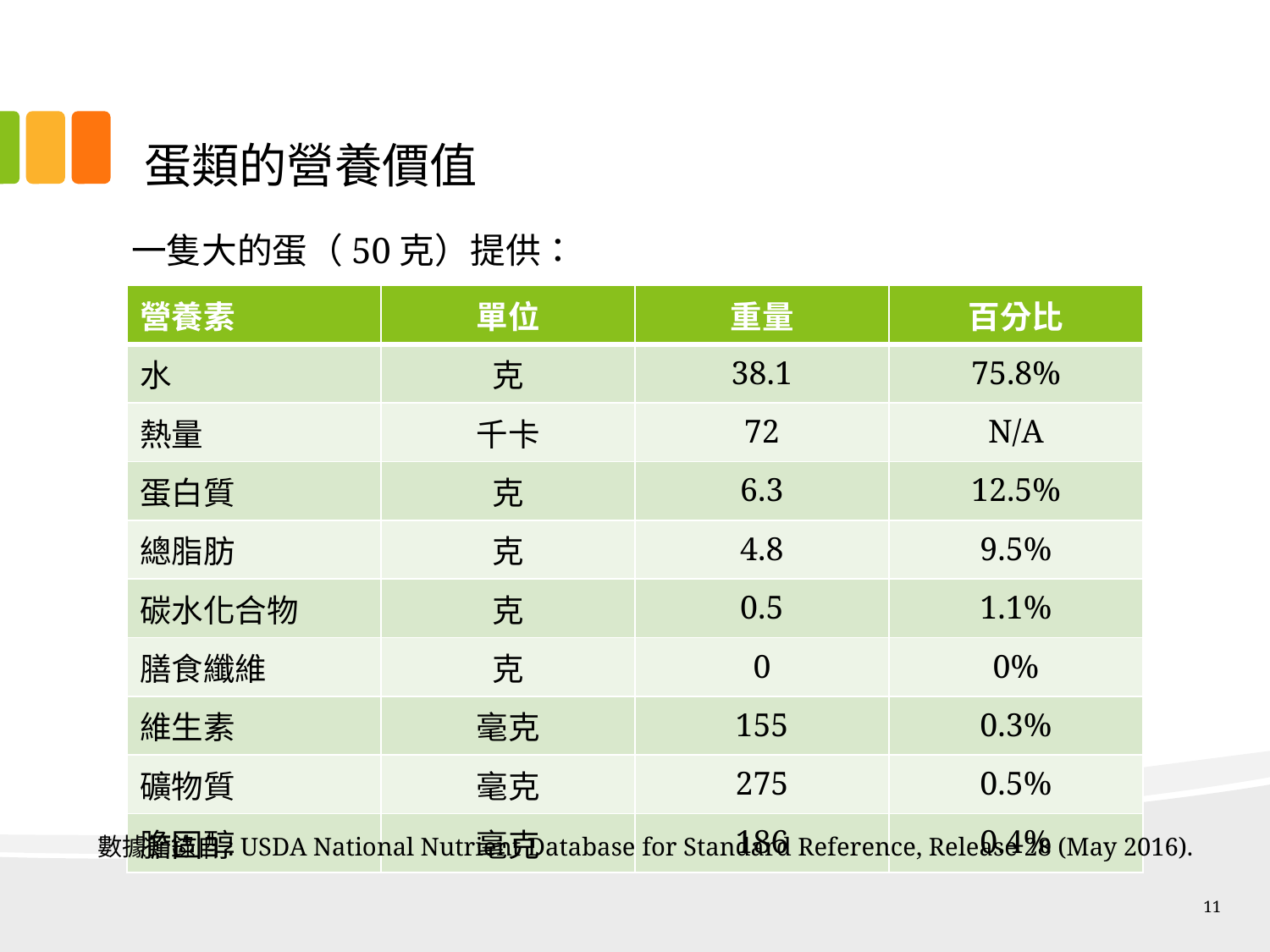

# 蛋類的營養價值
一隻大的蛋（50克）提供：
| 營養素 | 單位 | 重量 | 百分比 |
| --- | --- | --- | --- |
| 水 | 克 | 38.1 | 75.8% |
| 熱量 | 千卡 | 72 | N/A |
| 蛋白質 | 克 | 6.3 | 12.5% |
| 總脂肪 | 克 | 4.8 | 9.5% |
| 碳水化合物 | 克 | 0.5 | 1.1% |
| 膳食纖維 | 克 | 0 | 0% |
| 維生素 | 毫克 | 155 | 0.3% |
| 礦物質 | 毫克 | 275 | 0.5% |
| 膽固醇 | 毫克 | 186 | 0.4% |
數據節錄自: USDA National Nutrient Database for Standard Reference, Release 28 (May 2016).
11